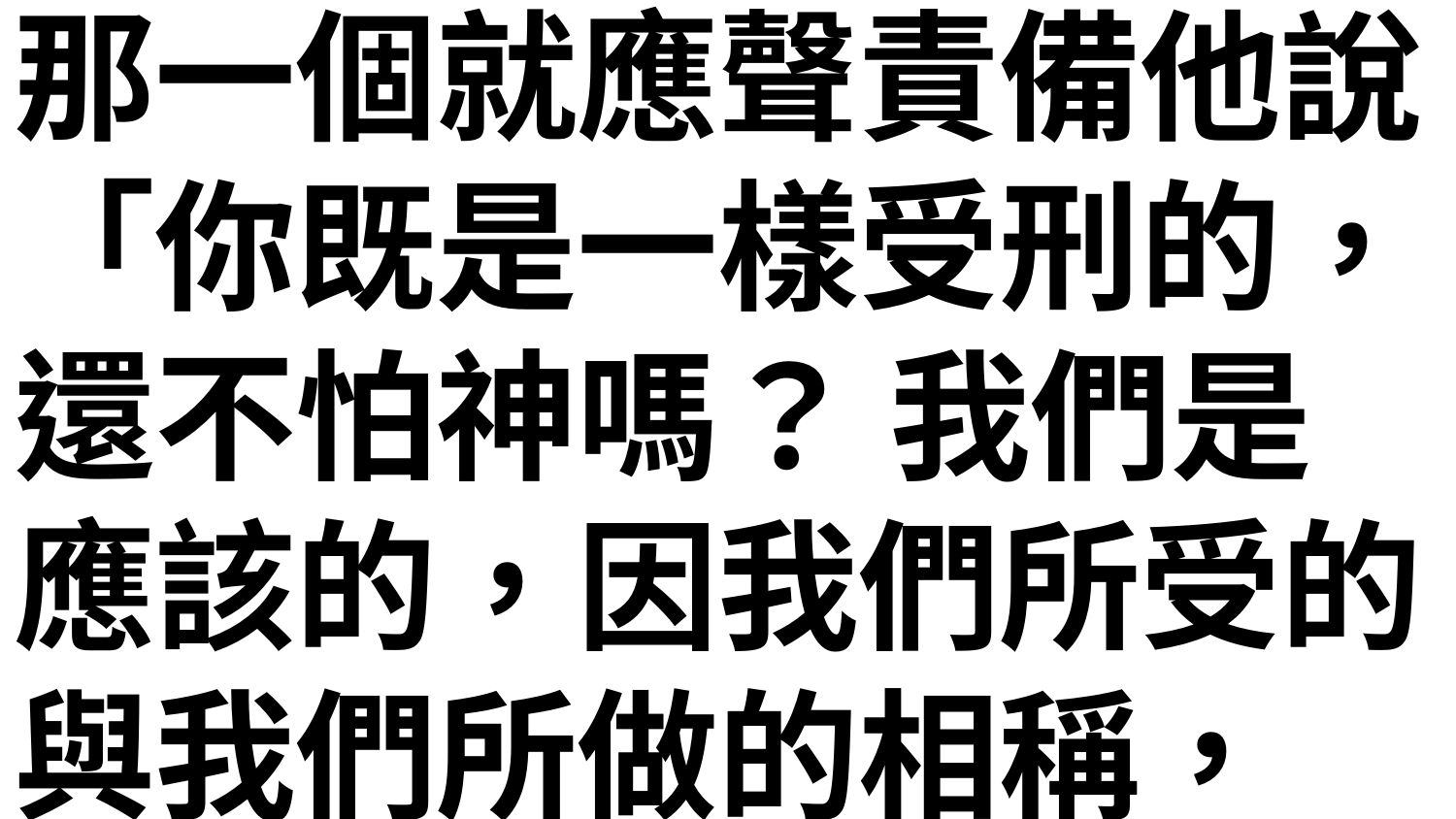

那一個就應聲責備他說:「你既是一樣受刑的，還不怕神嗎？ 我們是應該的，因我們所受的與我們所做的相稱，